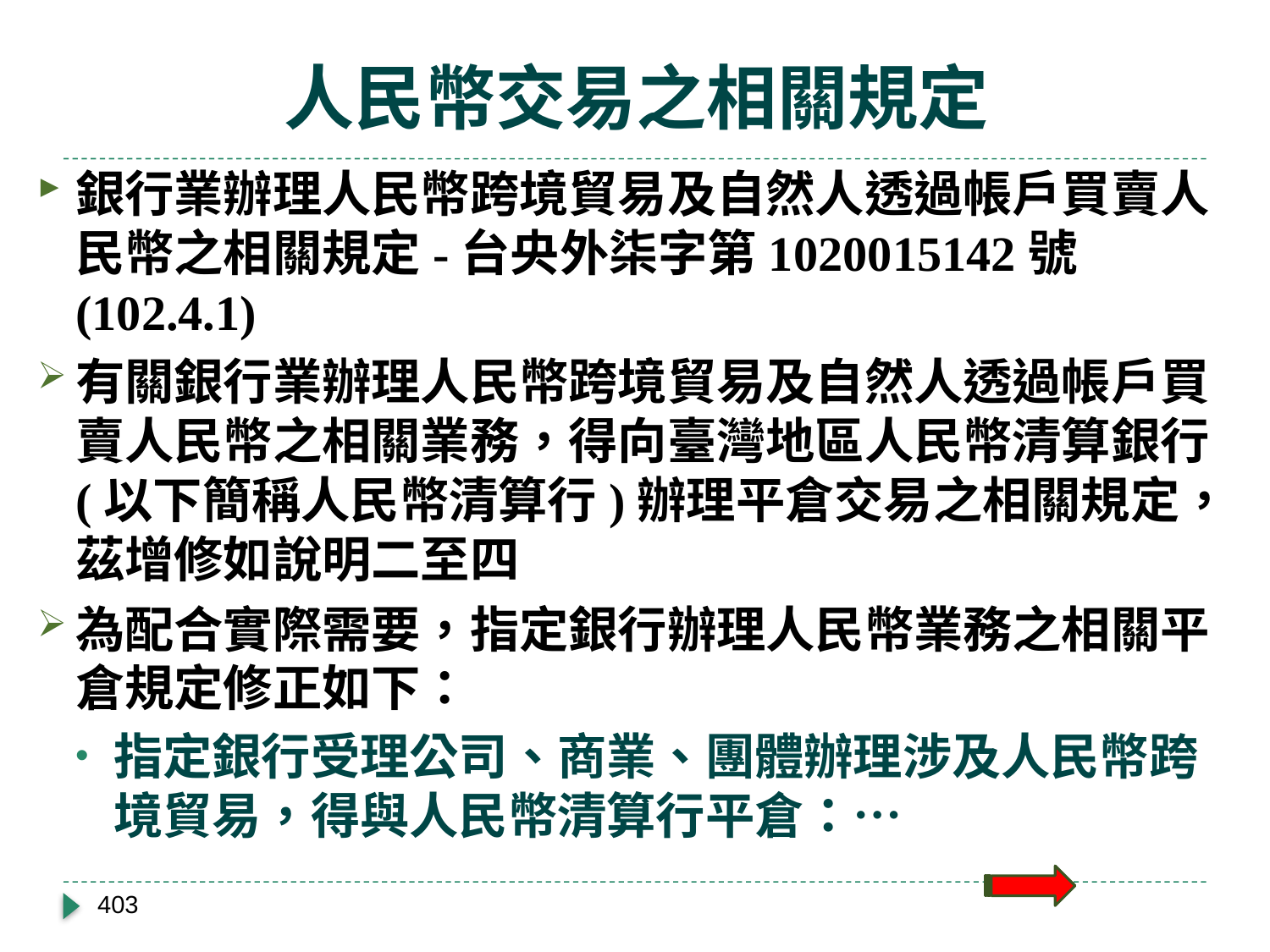

# 人民幣交易之相關規定
銀行業辦理人民幣跨境貿易及自然人透過帳戶買賣人民幣之相關規定-台央外柒字第1020015142號(102.4.1)
有關銀行業辦理人民幣跨境貿易及自然人透過帳戶買賣人民幣之相關業務，得向臺灣地區人民幣清算銀行(以下簡稱人民幣清算行)辦理平倉交易之相關規定，茲增修如說明二至四
為配合實際需要，指定銀行辦理人民幣業務之相關平倉規定修正如下：
指定銀行受理公司、商業、團體辦理涉及人民幣跨境貿易，得與人民幣清算行平倉：…

403